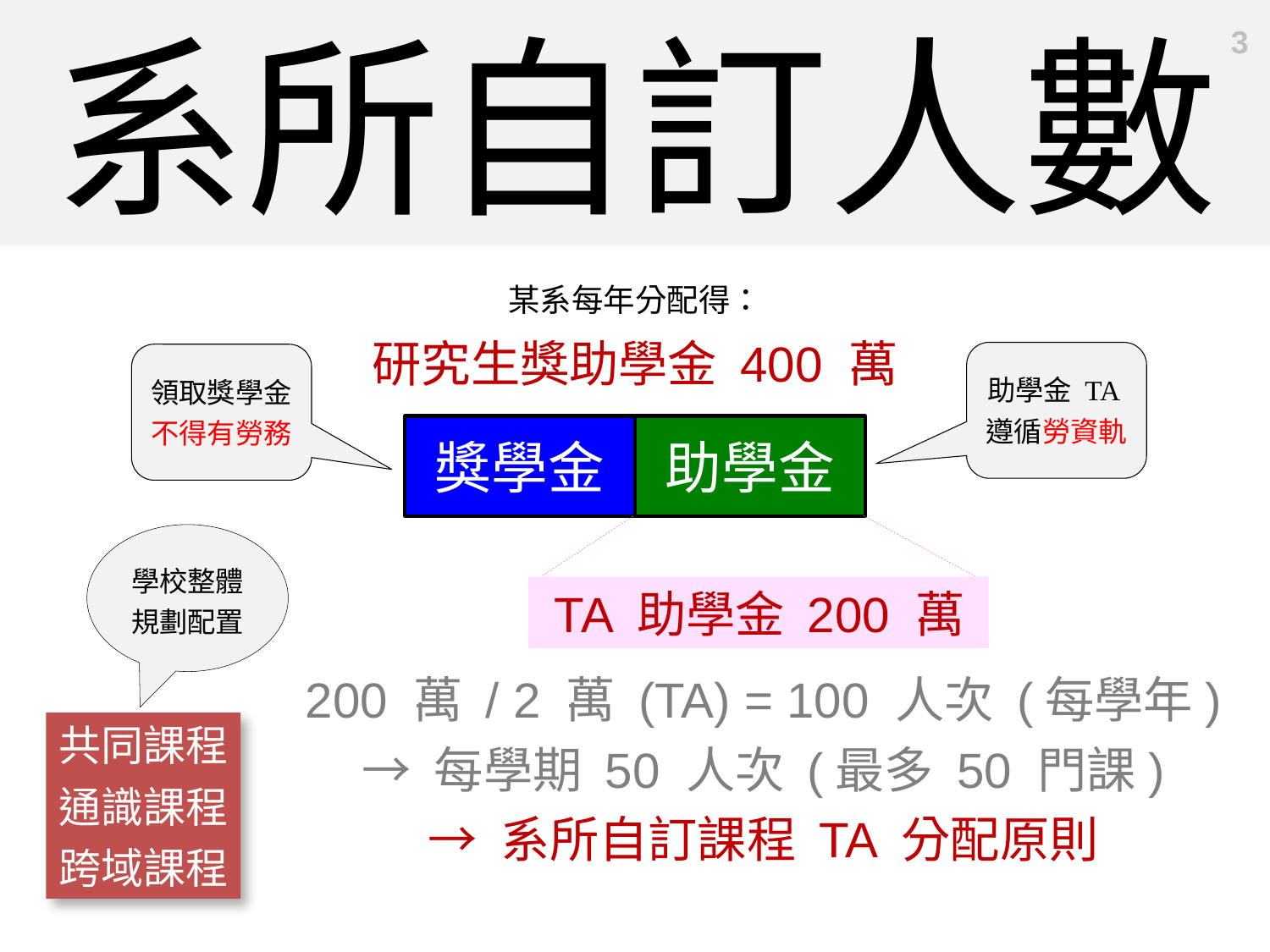

系所自訂人數
3
某系每年分配得：
研究生獎助學金 400 萬
助學金 TA
遵循勞資軌
領取獎學金
不得有勞務
獎學金
助學金
學校整體規劃配置
 TA 助學金 200 萬
200 萬 / 2 萬 (TA) = 100 人次 (每學年)
→ 每學期 50 人次 (最多 50 門課)
→ 系所自訂課程 TA 分配原則
共同課程
通識課程
跨域課程